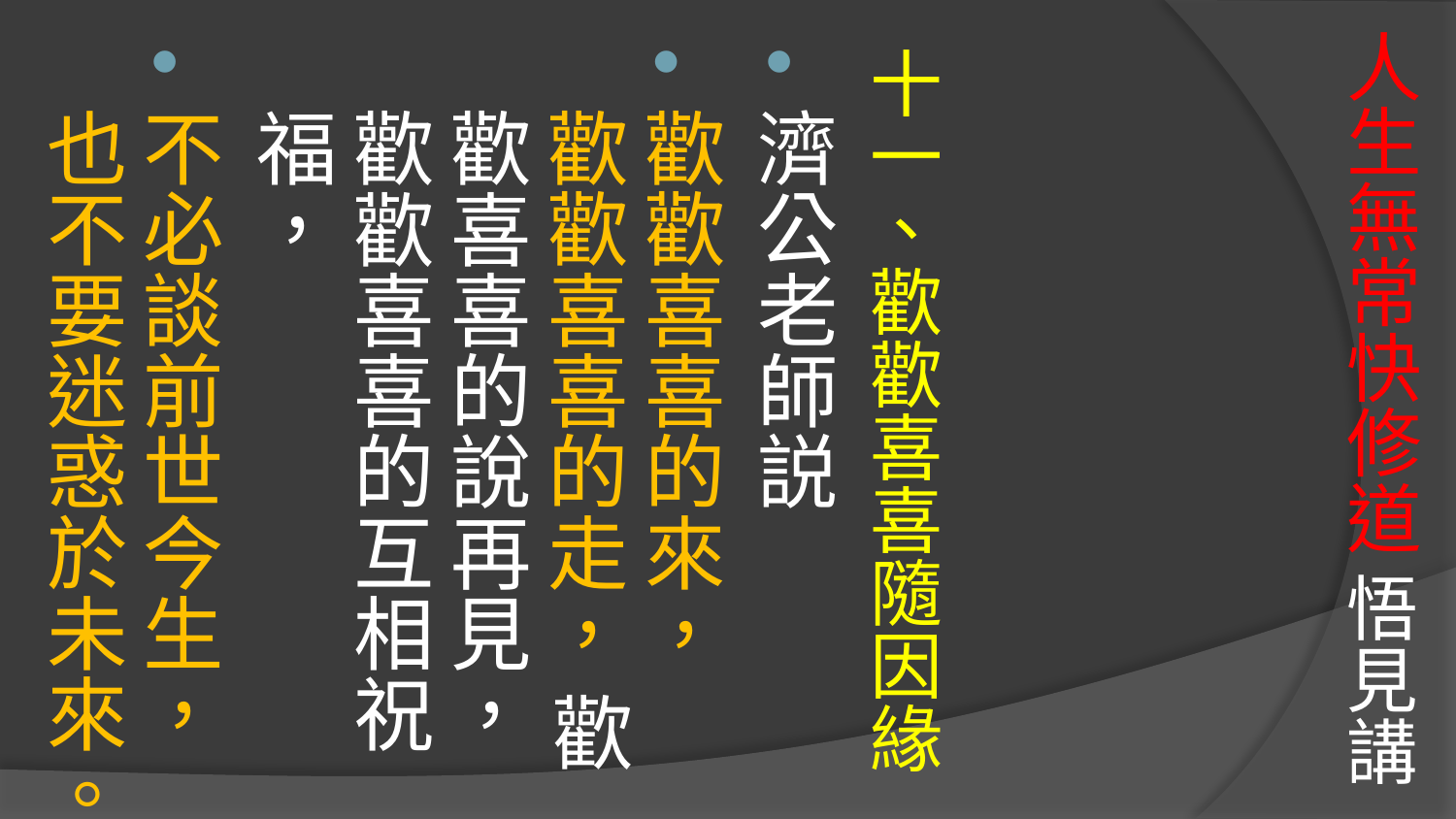

# 人生無常快修道 悟見講
十一、歡歡喜喜隨因緣
濟公老師説
歡歡喜喜的來，  歡歡喜喜的走， 歡歡喜喜的說再見，歡歡喜喜的互相祝福，
不必談前世今生，也不要迷惑於未來。